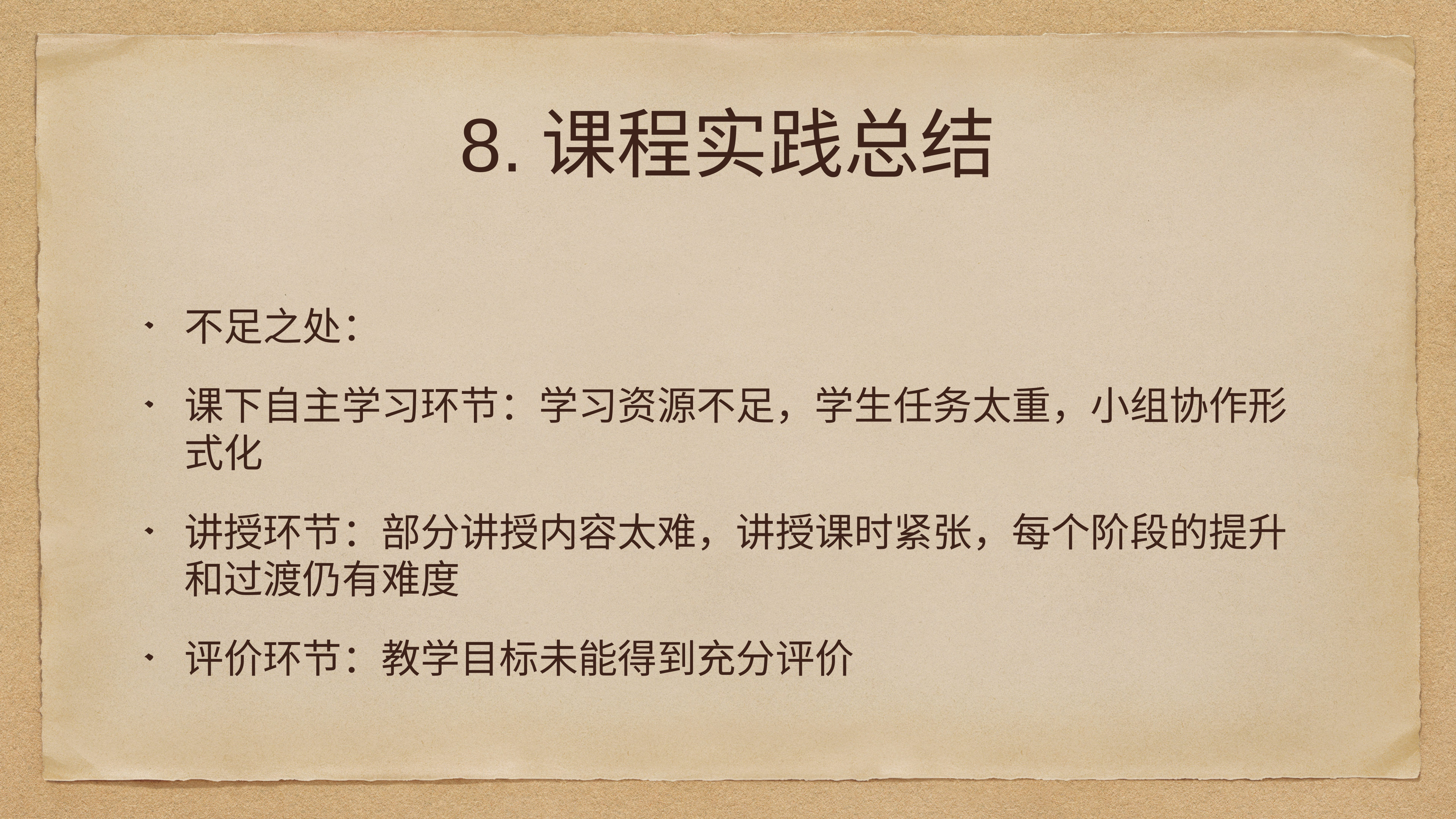

# 8.课程实践总结
不足之处：
课下自主学习环节：学习资源不足，学生任务太重，小组协作形式化
讲授环节：部分讲授内容太难，讲授课时紧张，每个阶段的提升和过渡仍有难度
评价环节：教学目标未能得到充分评价